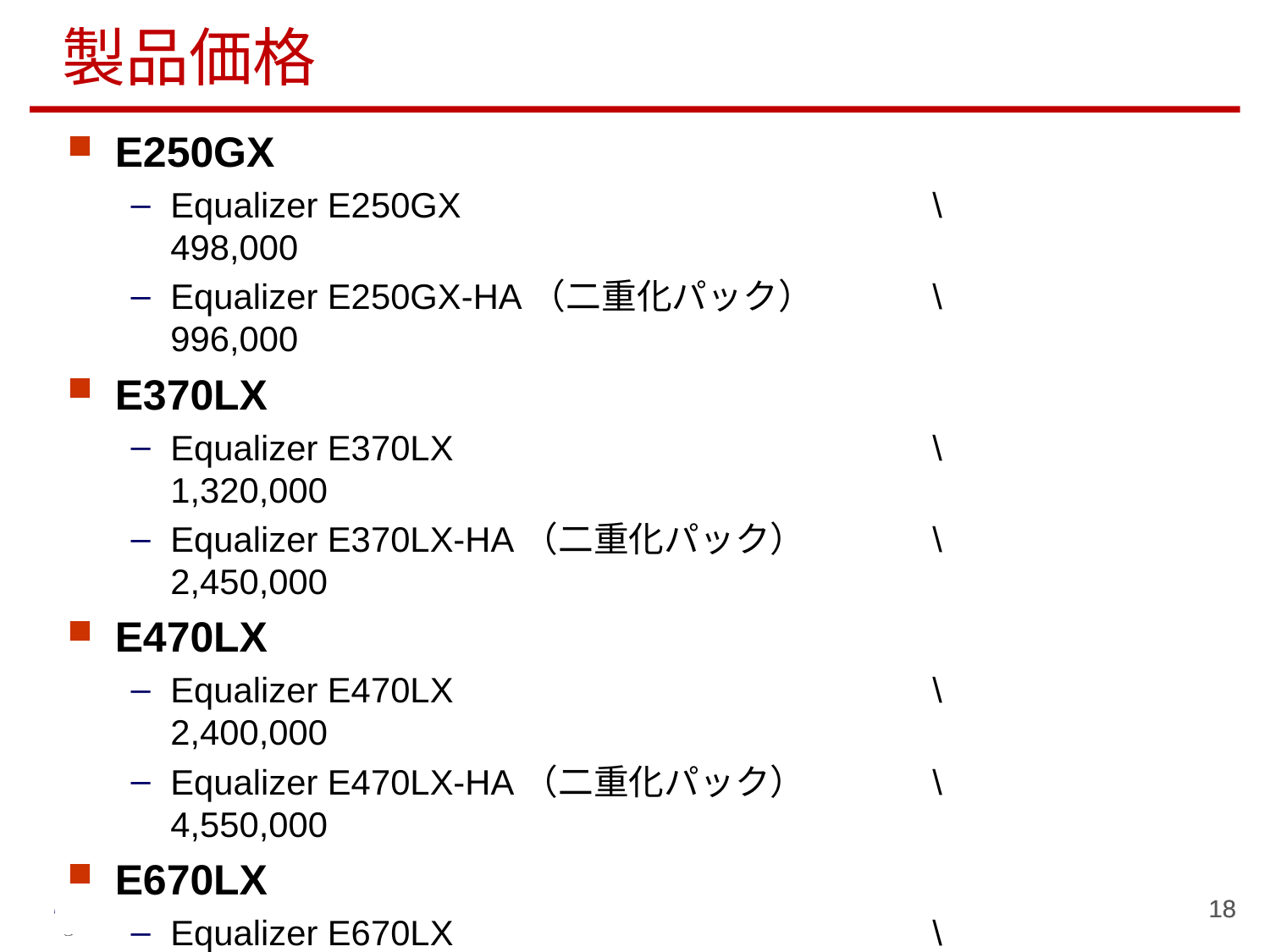

製品価格
E250GX
Equalizer E250GX				\498,000
Equalizer E250GX-HA（二重化パック）	\996,000
E370LX
Equalizer E370LX				\1,320,000
Equalizer E370LX-HA（二重化パック）	\2,450,000
E470LX
Equalizer E470LX				\2,400,000
Equalizer E470LX-HA（二重化パック）	\4,550,000
E670LX
Equalizer E670LX				\3,517,000
Equalizer E670LX-HA（二重化パック）	\6,700,000
E970LX
Equalizer E970LX				\5,595,000
Equalizer E970LX-HA（二重化パック）	\10,700,000